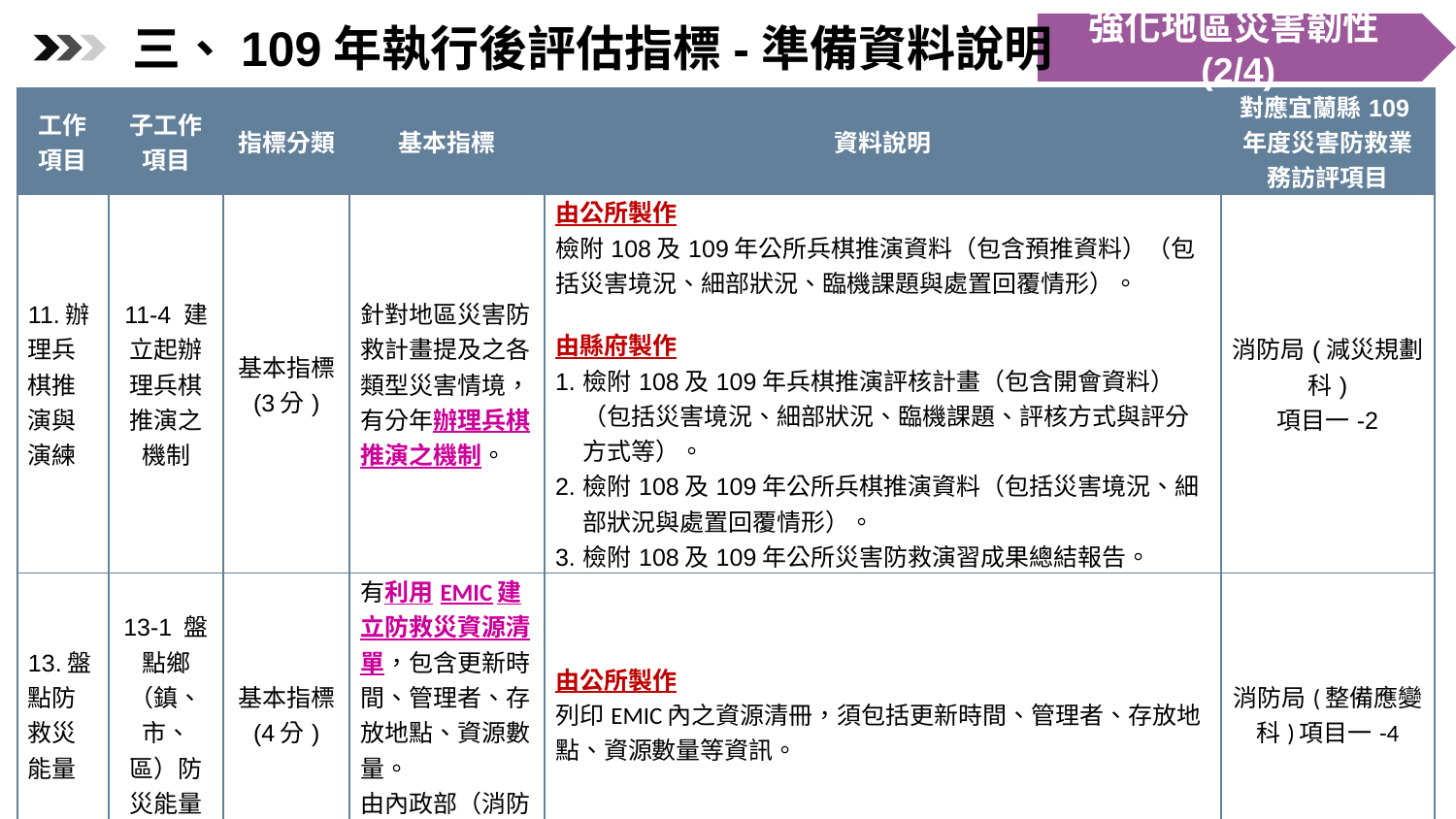

強化地區災害韌性(2/4)
三、109年執行後評估指標-準備資料說明

| 工作項目 | 子工作項目 | 指標分類 | 基本指標 | 資料說明 | 對應宜蘭縣109年度災害防救業務訪評項目 |
| --- | --- | --- | --- | --- | --- |
| 11.辦理兵棋推演與演練 | 11-4 建立起辦理兵棋推演之機制 | 基本指標 (3分) | 針對地區災害防救計畫提及之各類型災害情境，有分年辦理兵棋推演之機制。 | 由公所製作 檢附108及109年公所兵棋推演資料（包含預推資料）（包括災害境況、細部狀況、臨機課題與處置回覆情形）。 由縣府製作 檢附108及109年兵棋推演評核計畫（包含開會資料）（包括災害境況、細部狀況、臨機課題、評核方式與評分方式等）。 檢附108及109年公所兵棋推演資料（包括災害境況、細部狀況與處置回覆情形）。 檢附108及109年公所災害防救演習成果總結報告。 | 消防局(減災規劃科) 項目一-2 |
| 13.盤點防救災能量 | 13-1 盤點鄉（鎮、市、區）防災能量 | 基本指標 (4分) | 有利用EMIC建立防救災資源清單，包含更新時間、管理者、存放地點、資源數量。 由內政部（消防署）抽檢。 | 由公所製作 列印EMIC內之資源清冊，須包括更新時間、管理者、存放地點、資源數量等資訊。 | 消防局(整備應變科)項目一-4 |
20